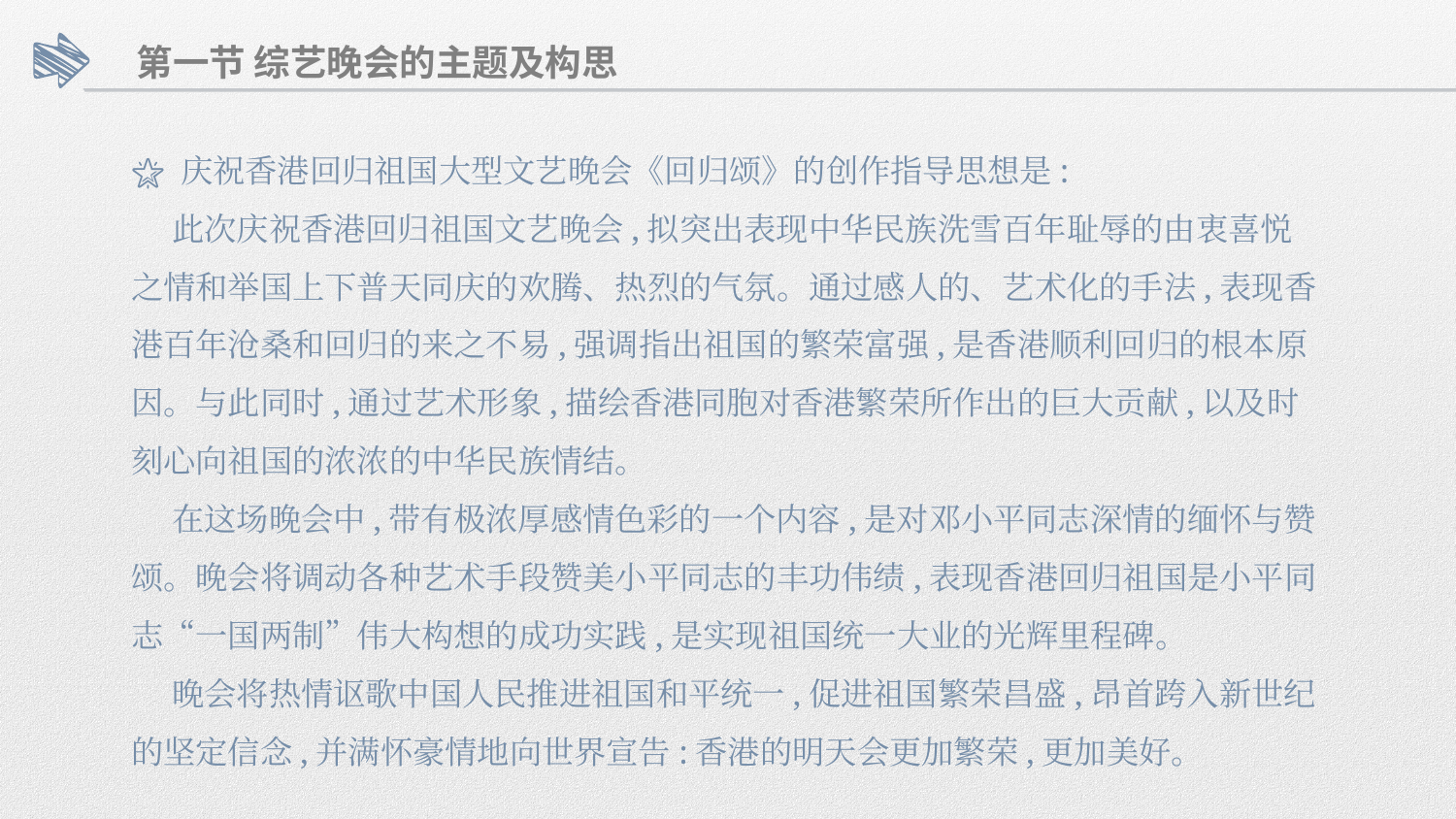

第一节 综艺晚会的主题及构思
🌟 庆祝香港回归祖国大型文艺晚会《回归颂》的创作指导思想是:
    此次庆祝香港回归祖国文艺晚会,拟突出表现中华民族洗雪百年耻辱的由衷喜悦之情和举国上下普天同庆的欢腾、热烈的气氛。通过感人的、艺术化的手法,表现香港百年沧桑和回归的来之不易,强调指出祖国的繁荣富强,是香港顺利回归的根本原因。与此同时,通过艺术形象,描绘香港同胞对香港繁荣所作出的巨大贡献,以及时刻心向祖国的浓浓的中华民族情结。
    在这场晚会中,带有极浓厚感情色彩的一个内容,是对邓小平同志深情的缅怀与赞颂。晚会将调动各种艺术手段赞美小平同志的丰功伟绩,表现香港回归祖国是小平同志“一国两制”伟大构想的成功实践,是实现祖国统一大业的光辉里程碑。
    晚会将热情讴歌中国人民推进祖国和平统一,促进祖国繁荣昌盛,昂首跨入新世纪的坚定信念,并满怀豪情地向世界宣告:香港的明天会更加繁荣,更加美好。